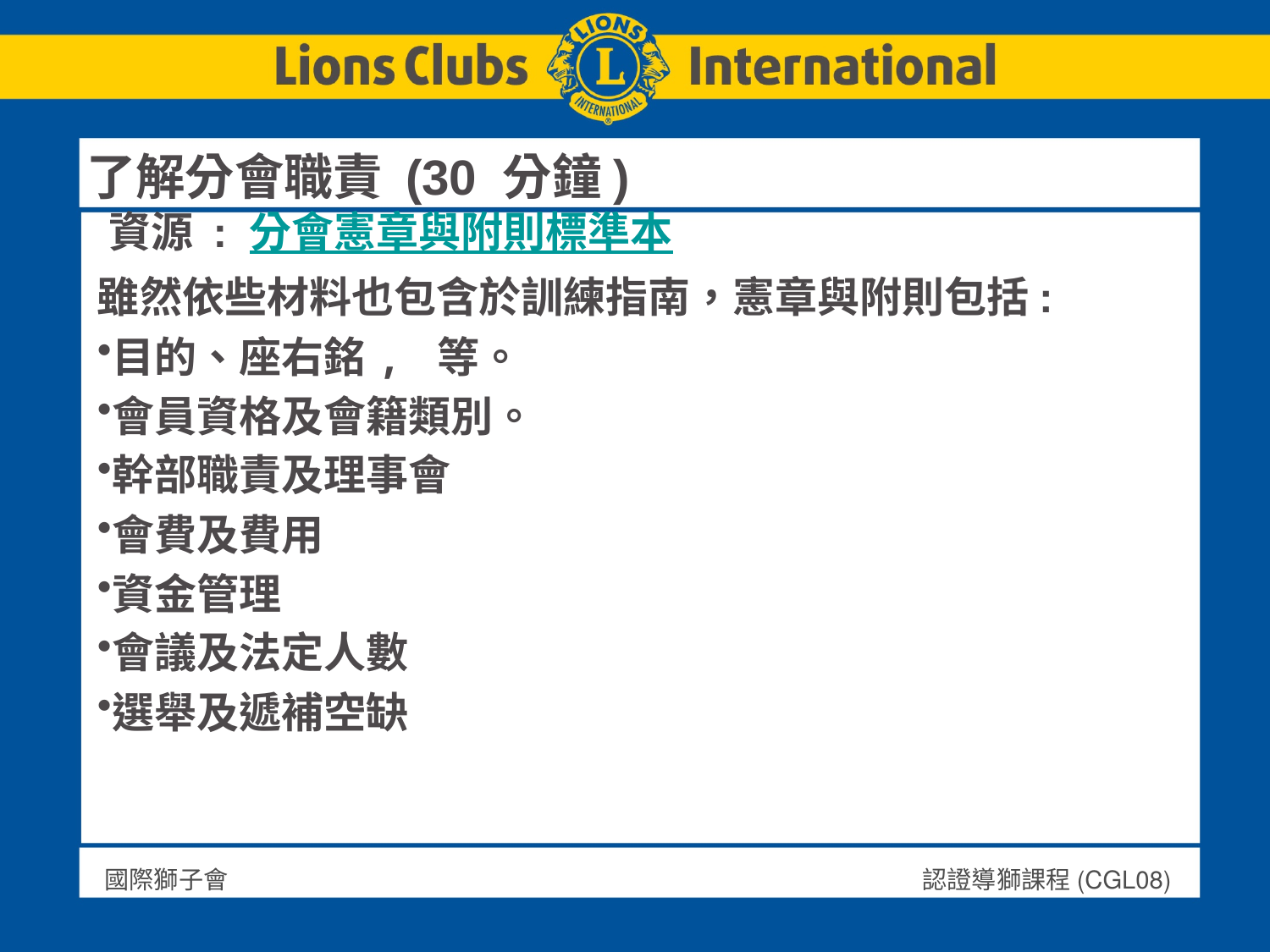

# 了解分會職責 (30 分鐘) 資源 : 分會憲章與附則標準本
雖然依些材料也包含於訓練指南，憲章與附則包括:
目的、座右銘, 等。
會員資格及會籍類別。
幹部職責及理事會
會費及費用
資金管理
會議及法定人數
選舉及遞補空缺